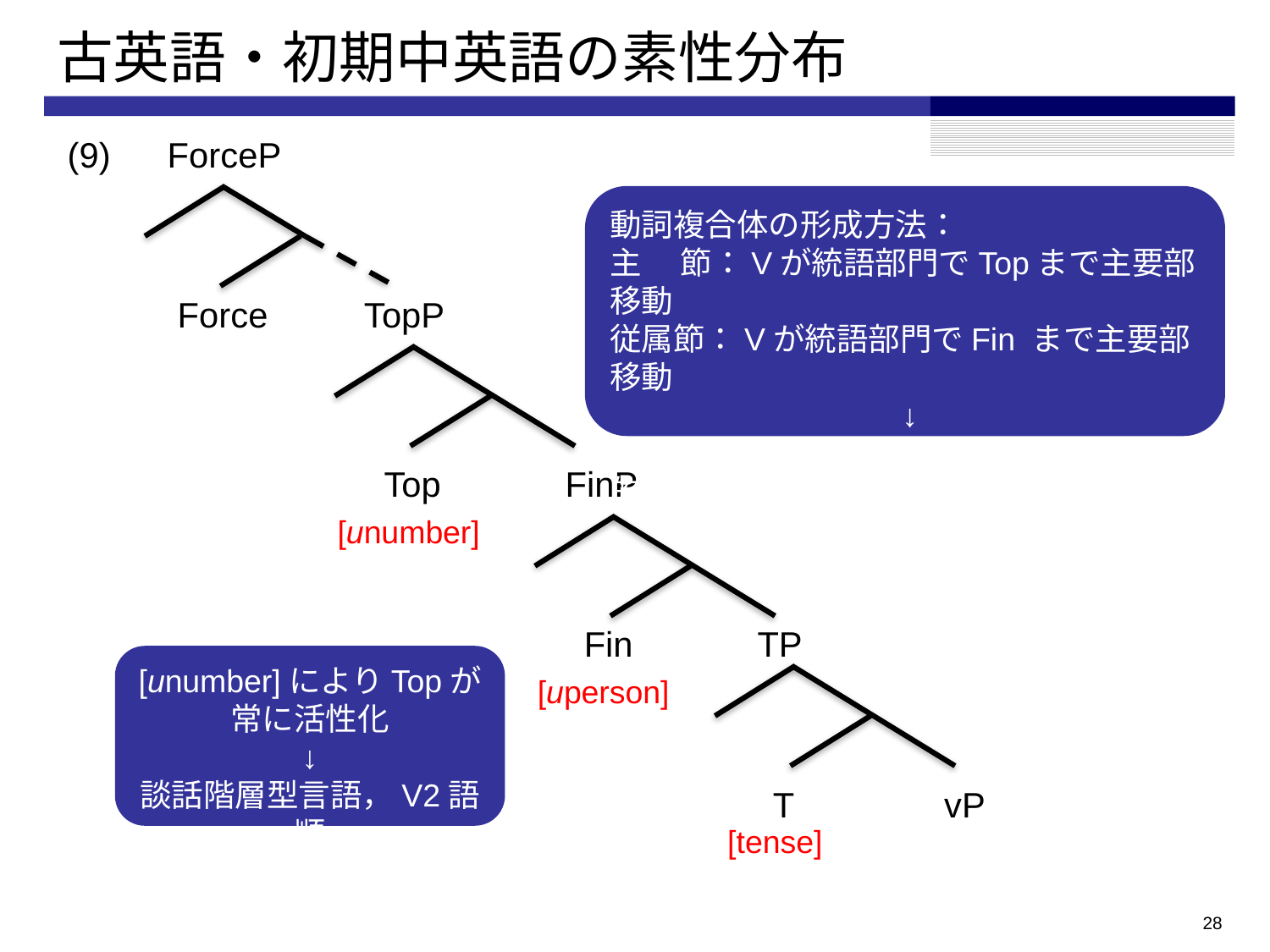

# 古英語・初期中英語の素性分布
(9)
ForceP
動詞複合体の形成方法：
主　 節：Vが統語部門でTopまで主要部移動
従属節：Vが統語部門でFin まで主要部移動
                                 ↓
　　　　　 形態部門でTopとFinに形態的融合
　　　　　 (morphological merger) を適用
Force
   TopP
   Top
  FinP
[unumber]
   Fin
TP
[unumber]によりTopが
常に活性化
↓
談話階層型言語，V2語順
[uperson]
    T
   vP
[tense]
28